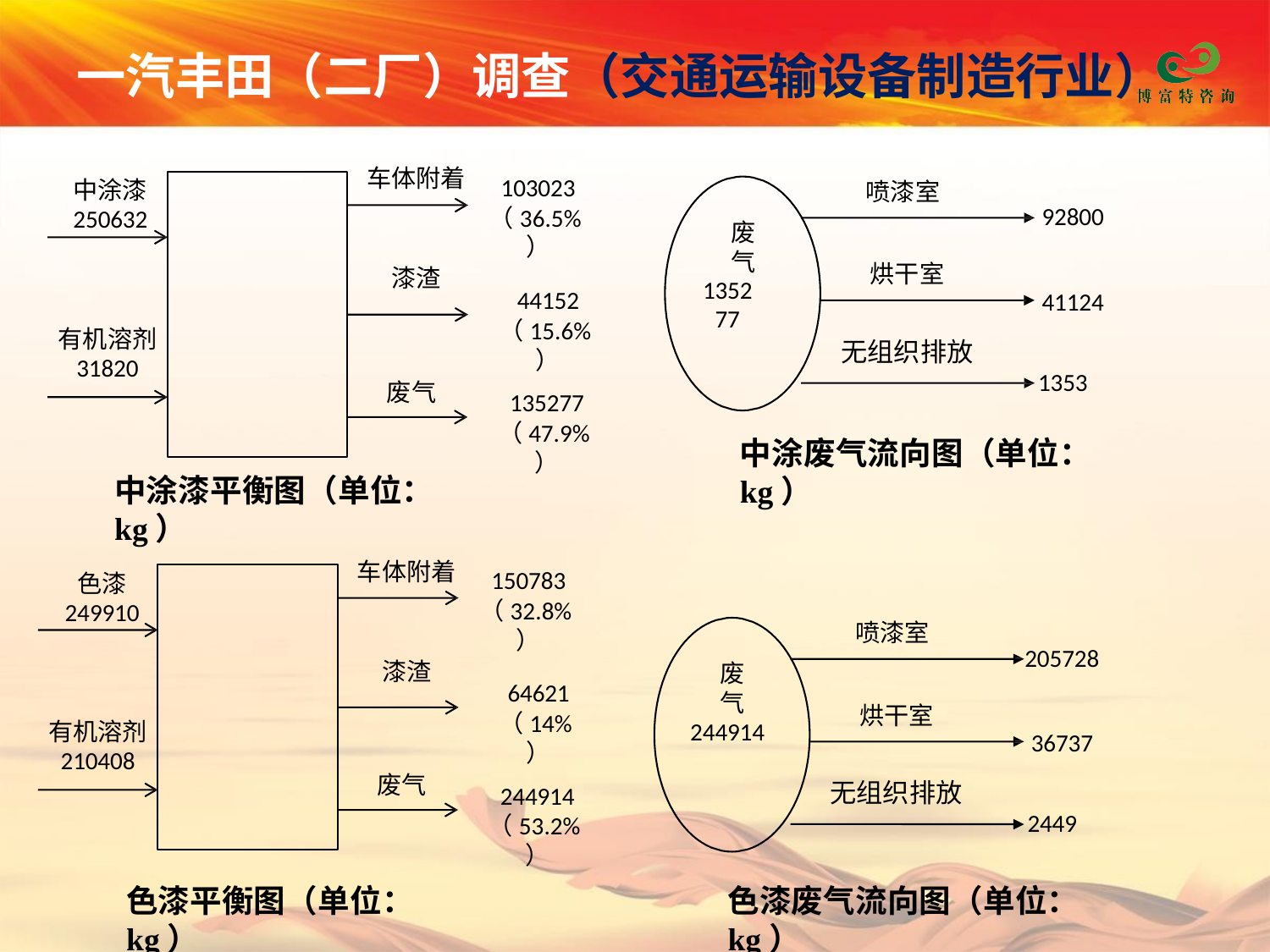

# 一汽丰田（二厂）调查（交通运输设备制造行业）
车体附着
103023
（36.5%）

中涂漆
250632
喷漆室

92800

废 气
135277

烘干室
漆渣
44152
（15.6%）
41124

有机溶剂
31820
无组织排放
1353
废气

135277
（47.9%）

中涂废气流向图（单位：kg）
中涂漆平衡图（单位：kg）
车体附着

150783
（32.8%）
色漆
249910

喷漆室

205728

漆渣
废
气
244914
64621
（14%）
烘干室

有机溶剂
210408
36737

废气
无组织排放
244914
（53.2%）

2449

色漆平衡图（单位：kg）
色漆废气流向图（单位：kg）